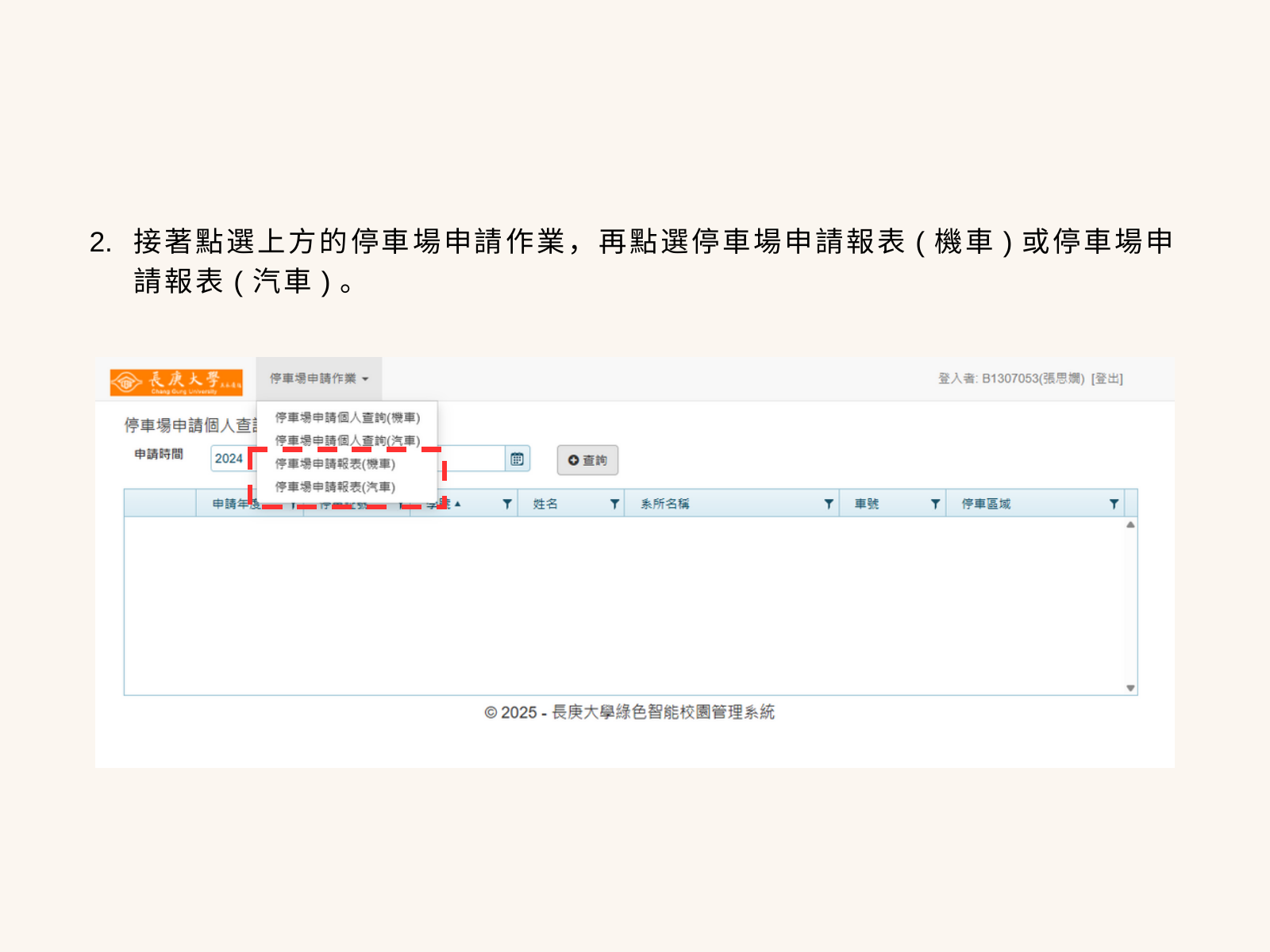

接著點選上方的停車場申請作業，再點選停車場申請報表(機車)或停車場申請報表(汽車)。